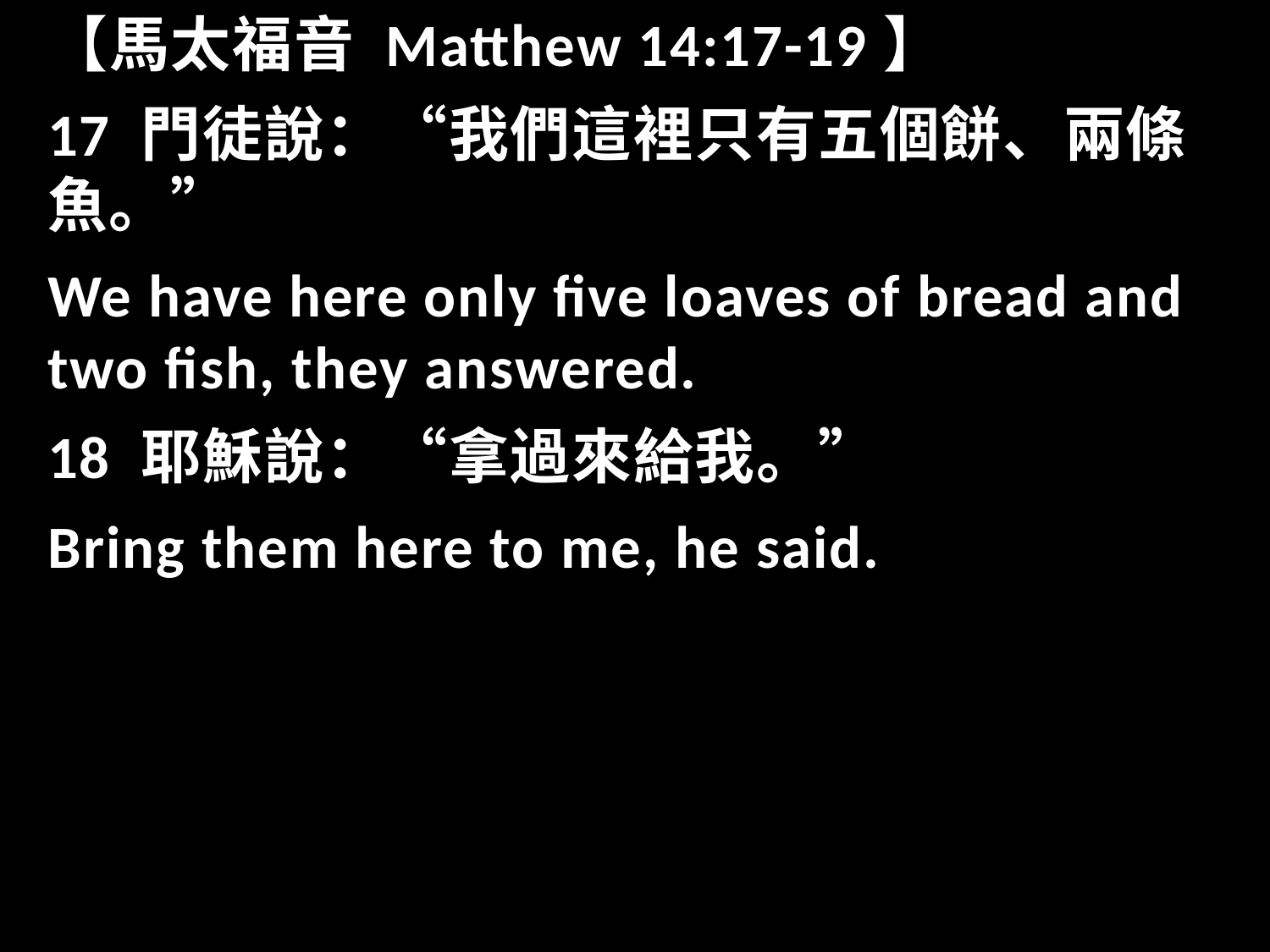

【馬太福音 Matthew 14:17-19】
17 門徒說：“我們這裡只有五個餅、兩條魚。”
We have here only five loaves of bread and two fish, they answered.
18 耶穌說：“拿過來給我。”
Bring them here to me, he said.